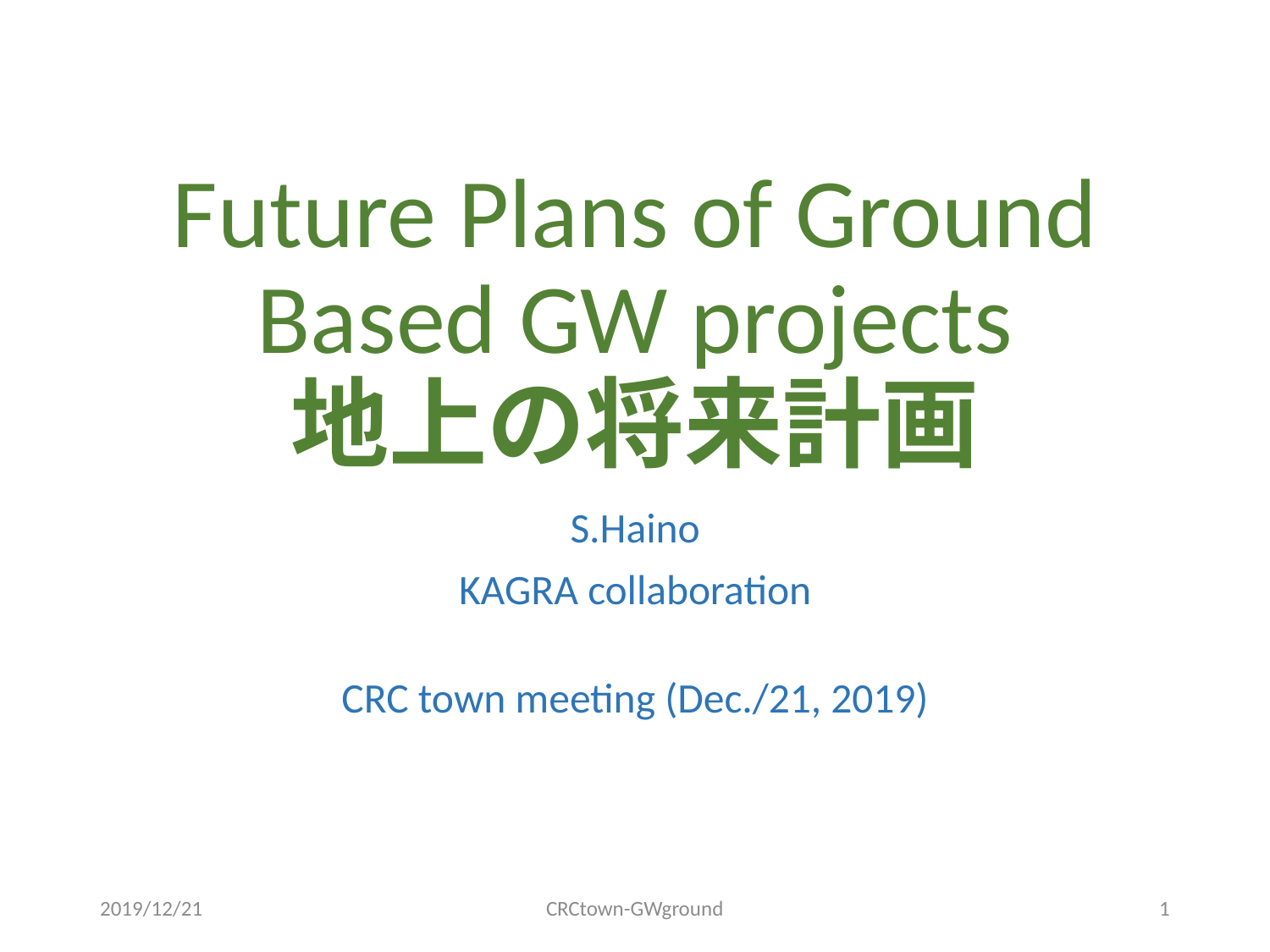

# Future Plans of Ground Based GW projects 地上の将来計画
S.Haino
KAGRA collaboration
CRC town meeting (Dec./21, 2019)
2019/12/21
CRCtown-GWground
1